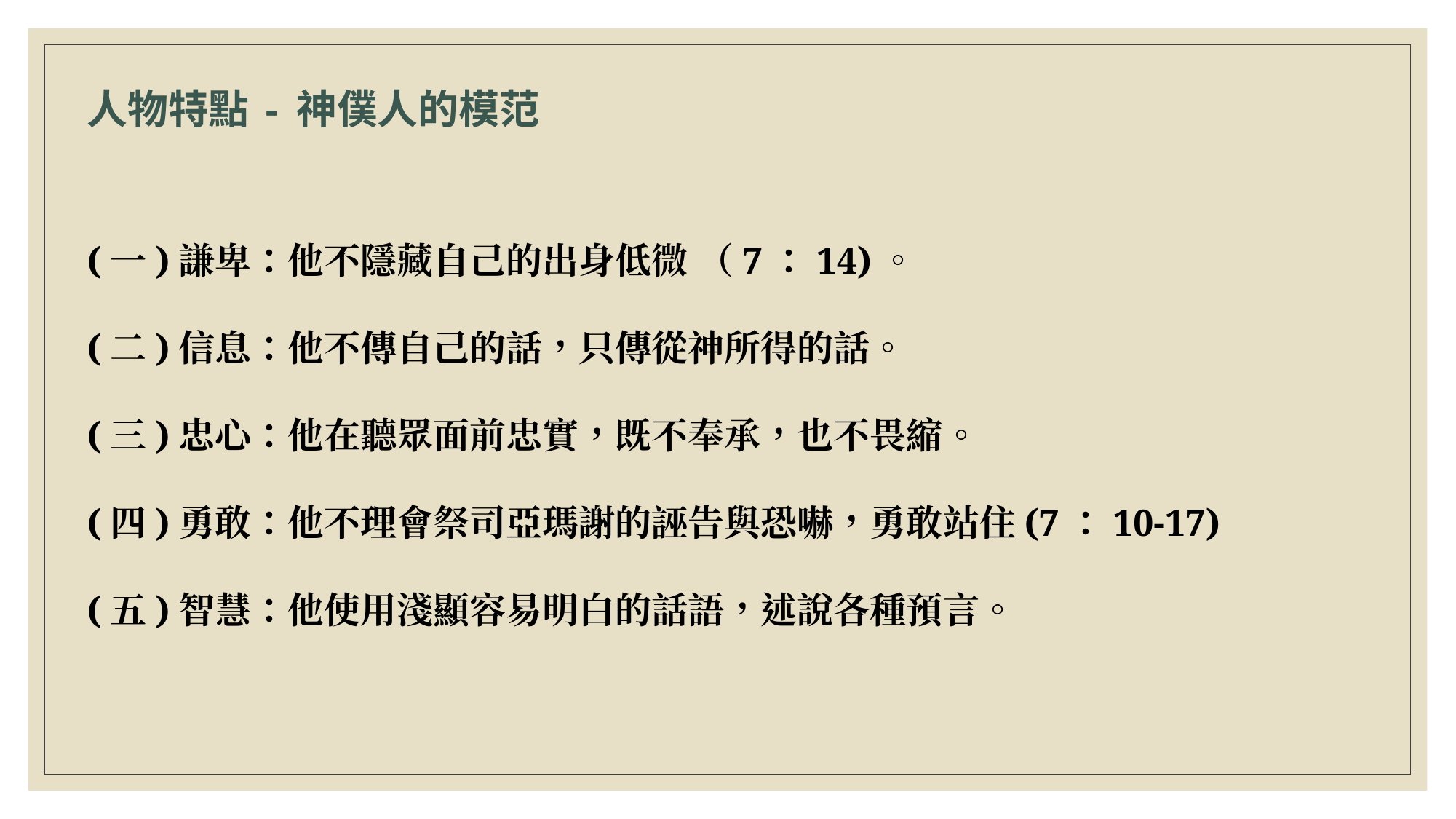

# 人物特點 - 神僕人的模范

(一)謙卑：他不隱藏自己的出身低微 （7：14)。

(二)信息：他不傳自己的話，只傳從神所得的話。

(三)忠心：他在聽眾面前忠實，既不奉承，也不畏縮。

(四)勇敢：他不理會祭司亞瑪謝的誣告與恐嚇，勇敢站住(7：10-17)

(五)智慧：他使用淺顯容易明白的話語，述說各種預言。